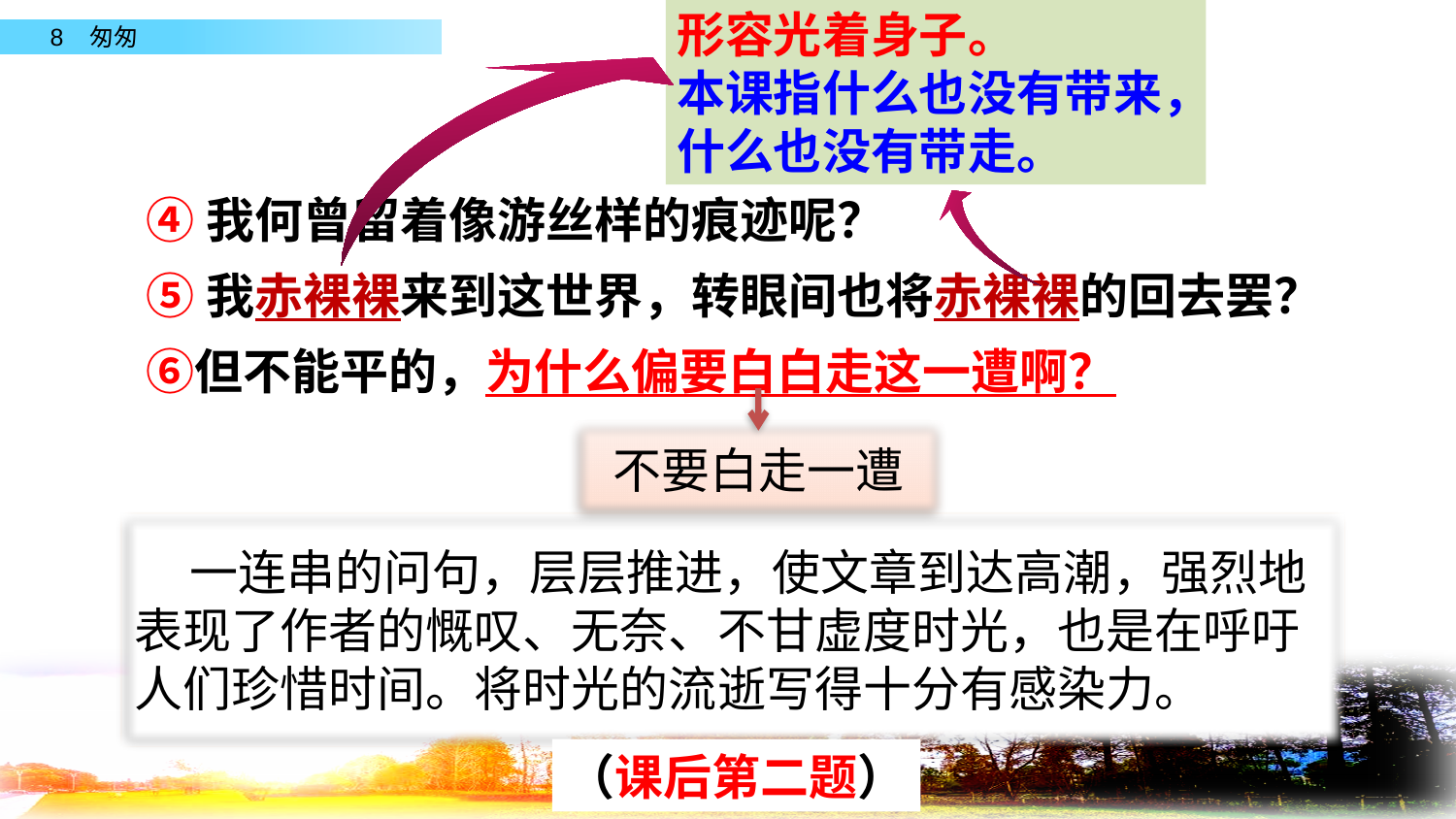

形容光着身子。
本课指什么也没有带来，什么也没有带走。

④我何曾留着像游丝样的痕迹呢？
⑤我赤裸裸来到这世界，转眼间也将赤裸裸的回去罢？⑥但不能平的，为什么偏要白白走这一遭啊？

不要白走一遭
    一连串的问句，层层推进，使文章到达高潮，强烈地表现了作者的慨叹、无奈、不甘虚度时光，也是在呼吁人们珍惜时间。将时光的流逝写得十分有感染力。
（课后第二题）